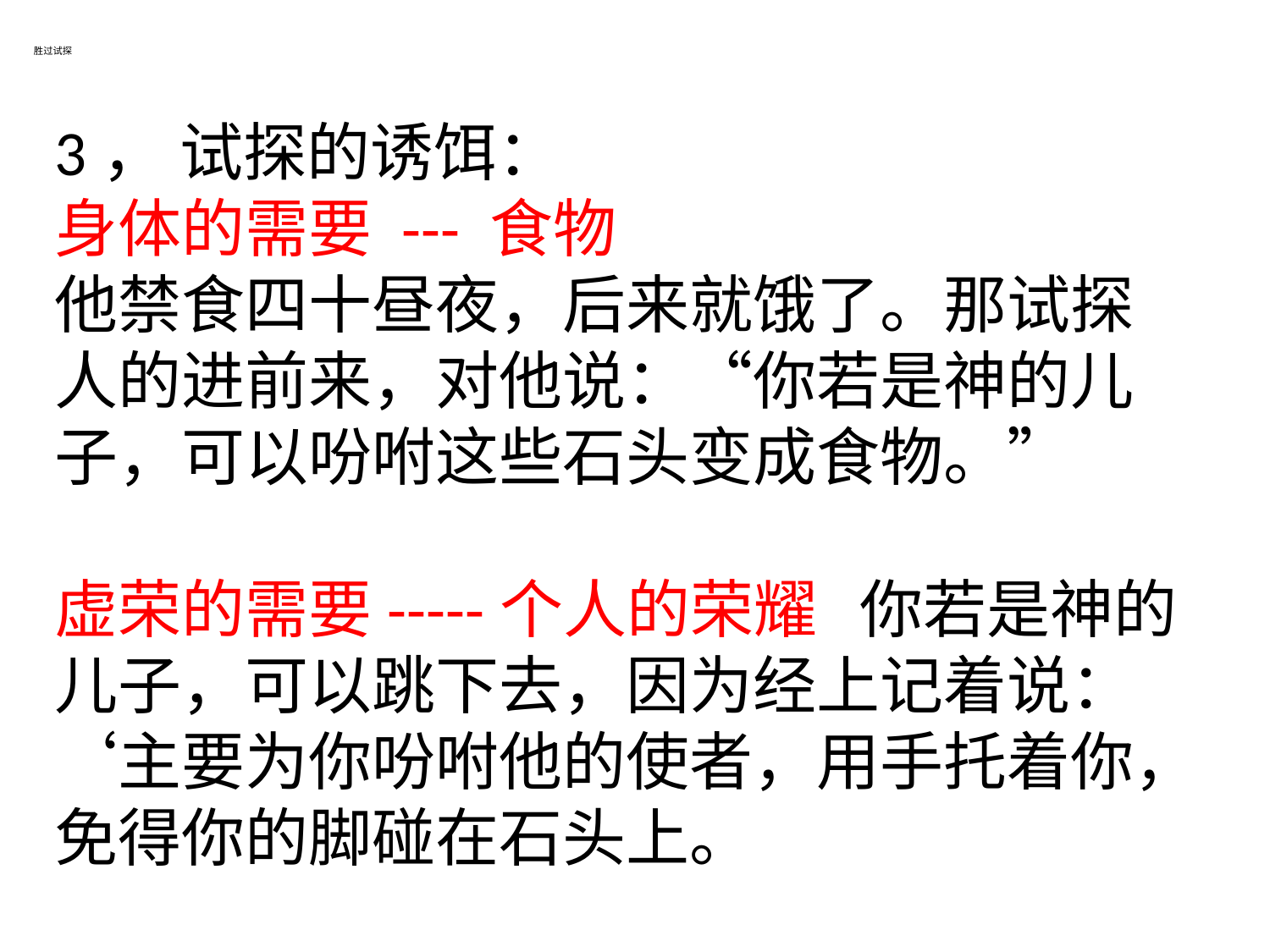

# 胜过试探
3， 试探的诱饵：
身体的需要 --- 食物
他禁食四十昼夜，后来就饿了。那试探人的进前来，对他说：“你若是神的儿子，可以吩咐这些石头变成食物。”

虚荣的需要-----个人的荣耀   你若是神的儿子，可以跳下去，因为经上记着说：‘主要为你吩咐他的使者，用手托着你，免得你的脚碰在石头上。